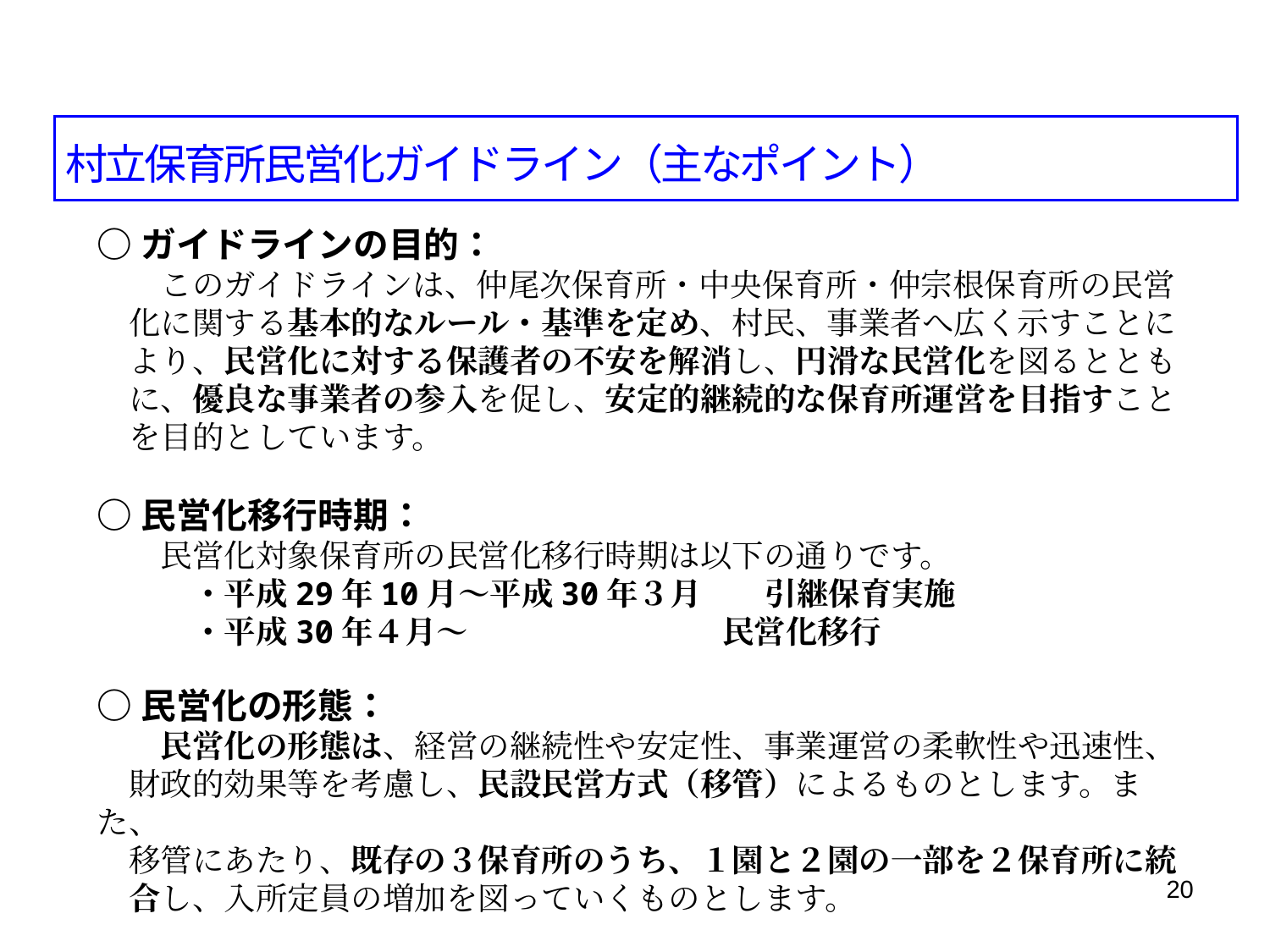

村立保育所民営化ガイドライン（主なポイント）
○ガイドラインの目的：
　　このガイドラインは、仲尾次保育所・中央保育所・仲宗根保育所の民営
　化に関する基本的なルール・基準を定め、村民、事業者へ広く示すことに
　より、民営化に対する保護者の不安を解消し、円滑な民営化を図るととも
　に、優良な事業者の参入を促し、安定的継続的な保育所運営を目指すこと
　を目的としています。

○民営化移行時期：
　　民営化対象保育所の民営化移行時期は以下の通りです。
　　　・平成29年10月～平成30年３月　　引継保育実施
　　　・平成30年４月～　　　　　　　　民営化移行

○民営化の形態：
　　民営化の形態は、経営の継続性や安定性、事業運営の柔軟性や迅速性、
　財政的効果等を考慮し、民設民営方式（移管）によるものとします。また、
　移管にあたり、既存の３保育所のうち、１園と２園の一部を２保育所に統
　合し、入所定員の増加を図っていくものとします。
20